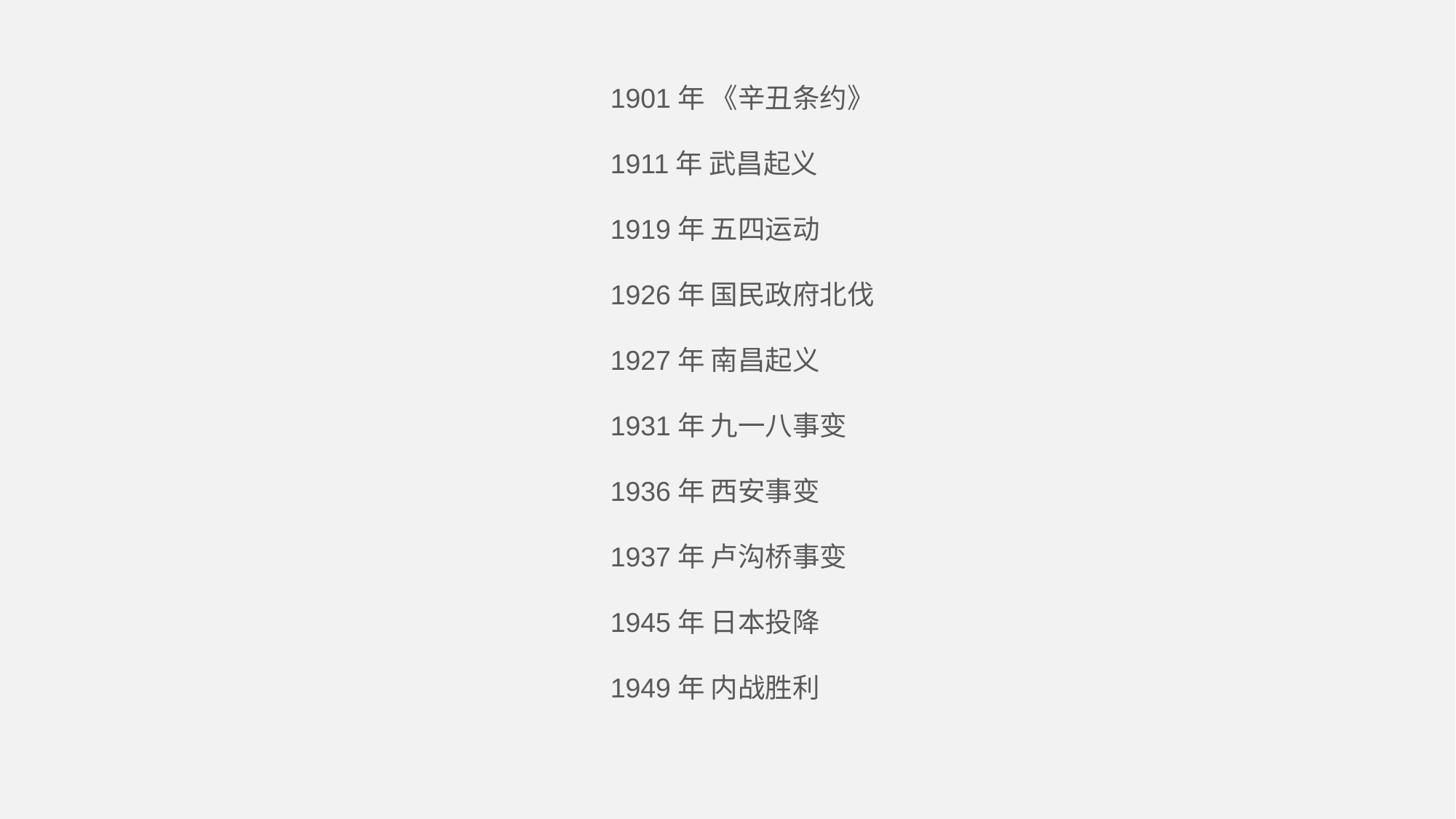

1901年 《辛丑条约》

1911年 武昌起义

1919年 五四运动

1926年 国民政府北伐

1927年 南昌起义

1931年 九一八事变

1936年 西安事变

1937年 卢沟桥事变

1945年 日本投降

1949年 内战胜利